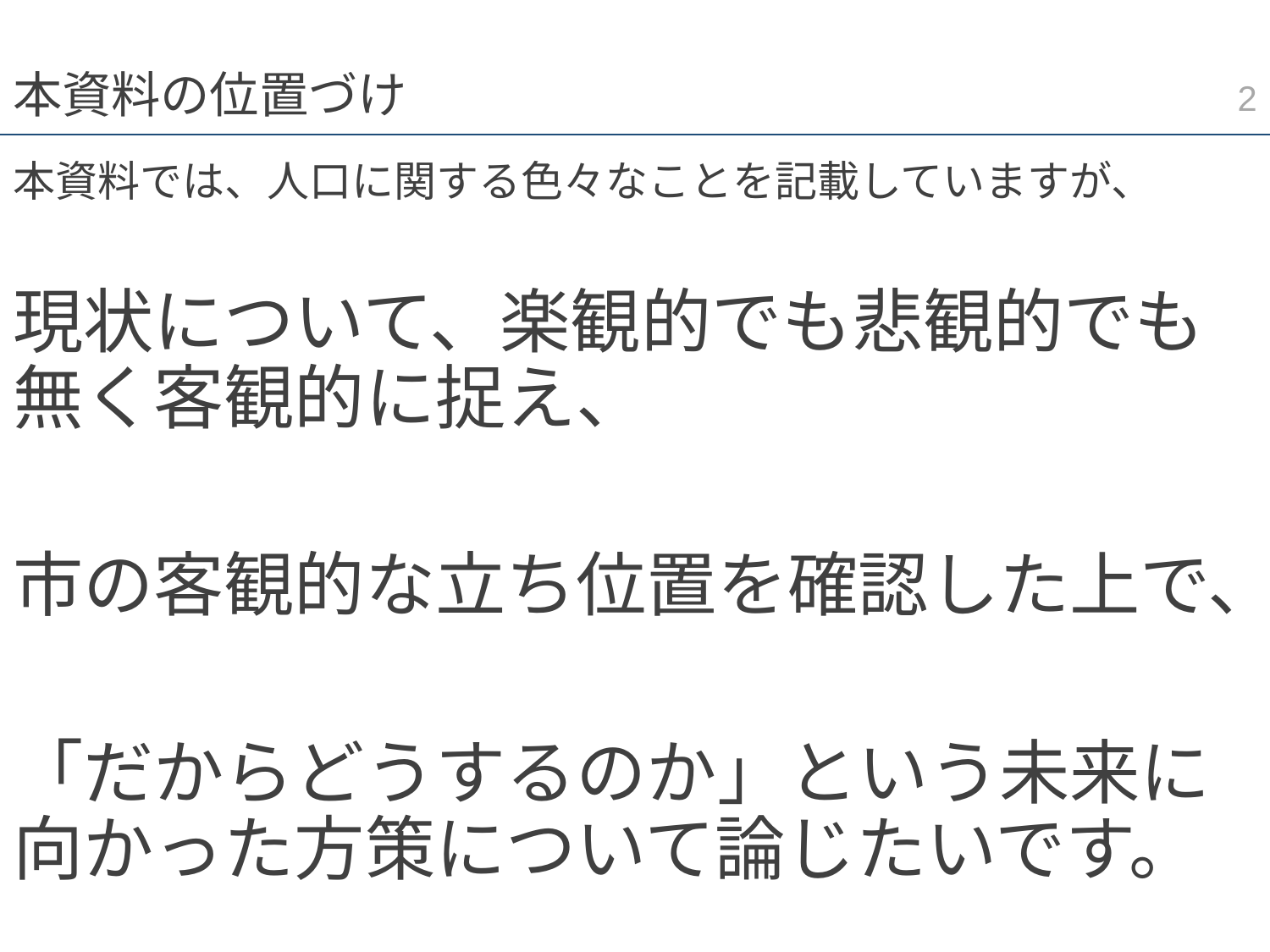

2
# 本資料の位置づけ
本資料では、人口に関する色々なことを記載していますが、

現状について、楽観的でも悲観的でも無く客観的に捉え、

市の客観的な立ち位置を確認した上で、

「だからどうするのか」という未来に向かった方策について論じたいです。